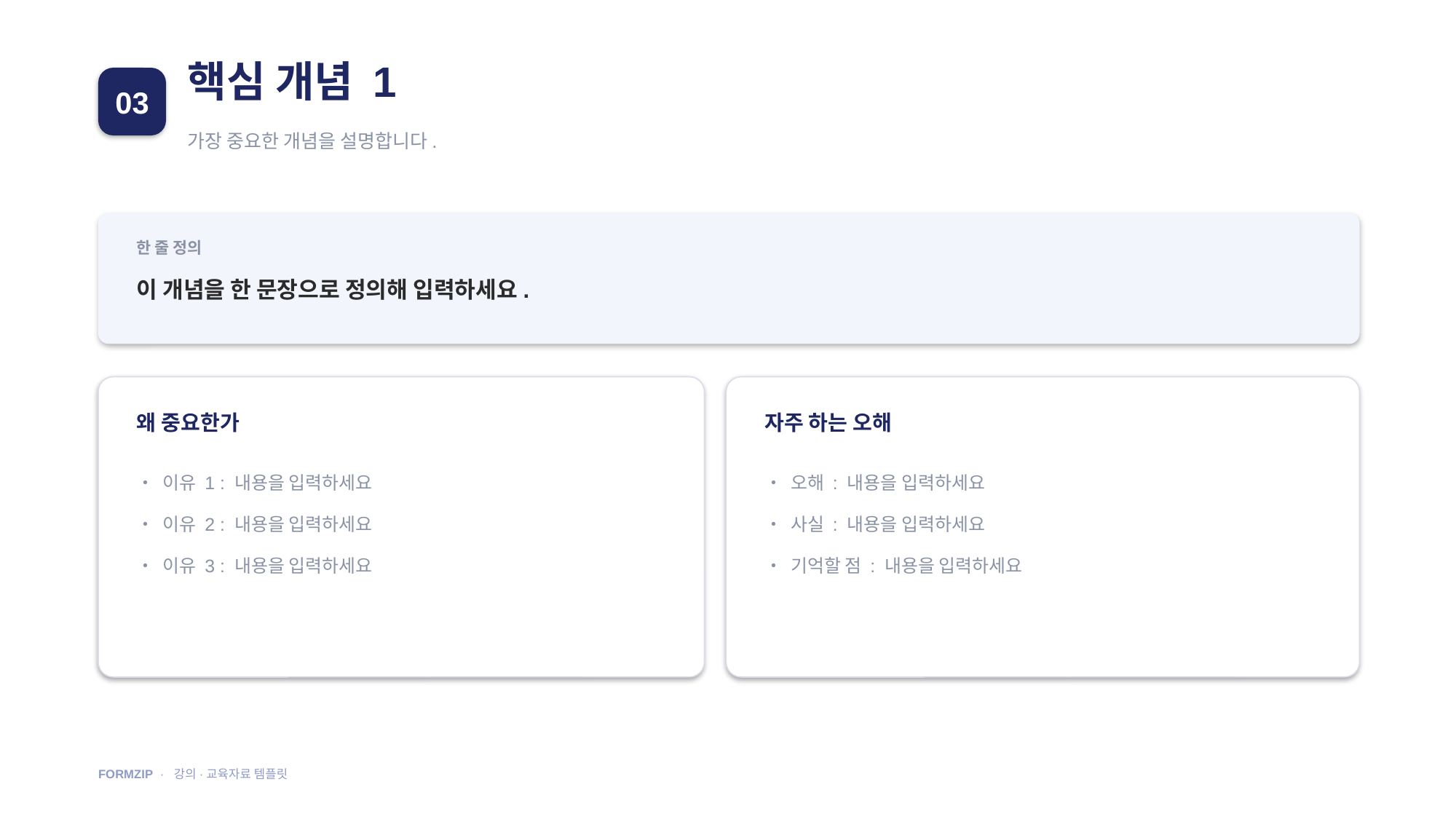

핵심 개념 1
03
가장 중요한 개념을 설명합니다.

한 줄 정의
이 개념을 한 문장으로 정의해 입력하세요.

왜 중요한가
자주 하는 오해
• 이유 1 : 내용을 입력하세요
• 이유 2 : 내용을 입력하세요
• 이유 3 : 내용을 입력하세요
• 오해 : 내용을 입력하세요
• 사실 : 내용을 입력하세요
• 기억할 점 : 내용을 입력하세요
FORMZIP  ·  강의·교육자료 템플릿